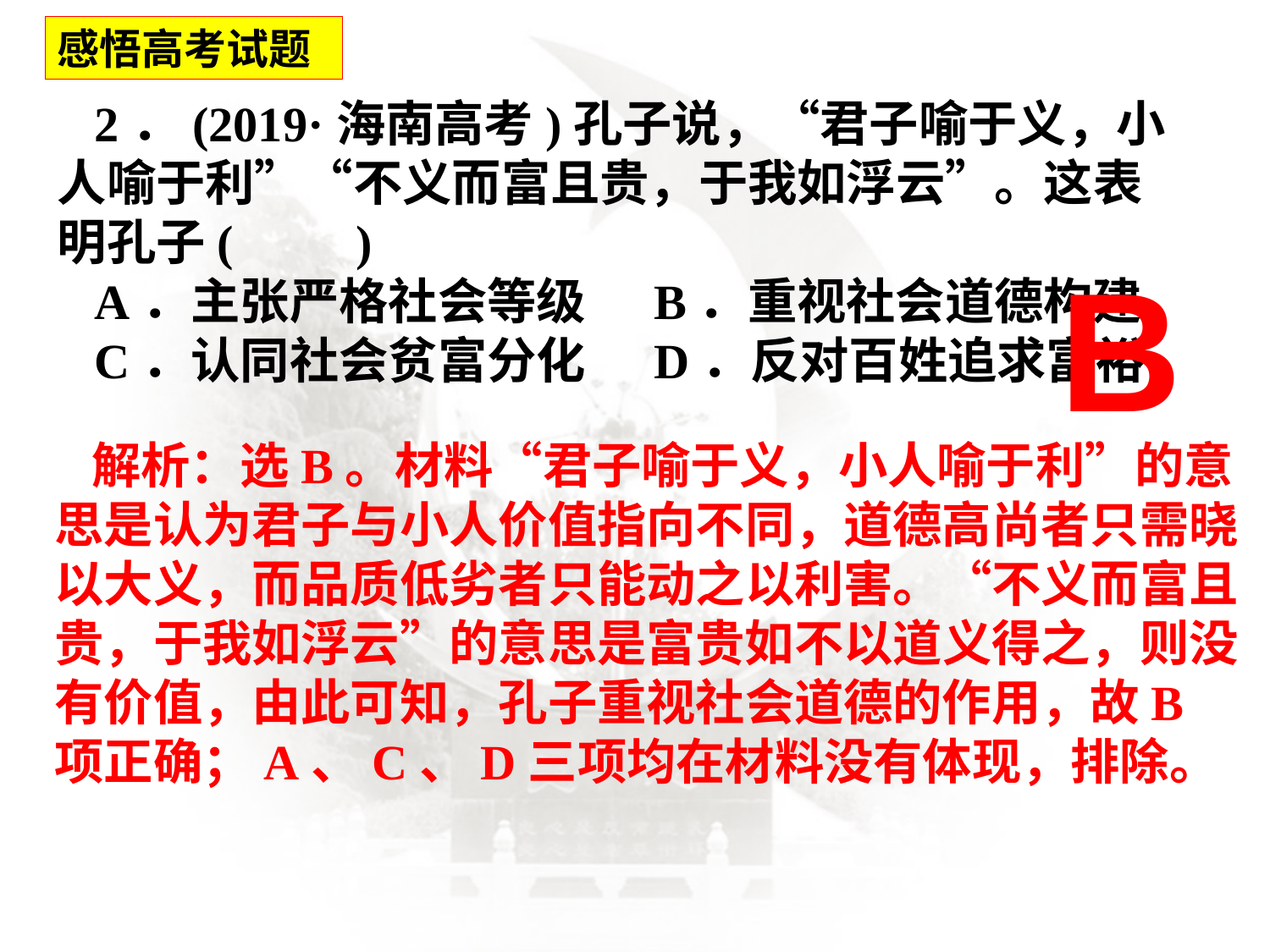

感悟高考试题
2．(2019·海南高考)孔子说，“君子喻于义，小人喻于利”“不义而富且贵，于我如浮云”。这表明孔子(　　)
A．主张严格社会等级     B．重视社会道德构建
C．认同社会贫富分化     D．反对百姓追求富裕
B
解析：选B。材料“君子喻于义，小人喻于利”的意思是认为君子与小人价值指向不同，道德高尚者只需晓以大义，而品质低劣者只能动之以利害。“不义而富且贵，于我如浮云”的意思是富贵如不以道义得之，则没有价值，由此可知，孔子重视社会道德的作用，故B项正确；A、C、D三项均在材料没有体现，排除。